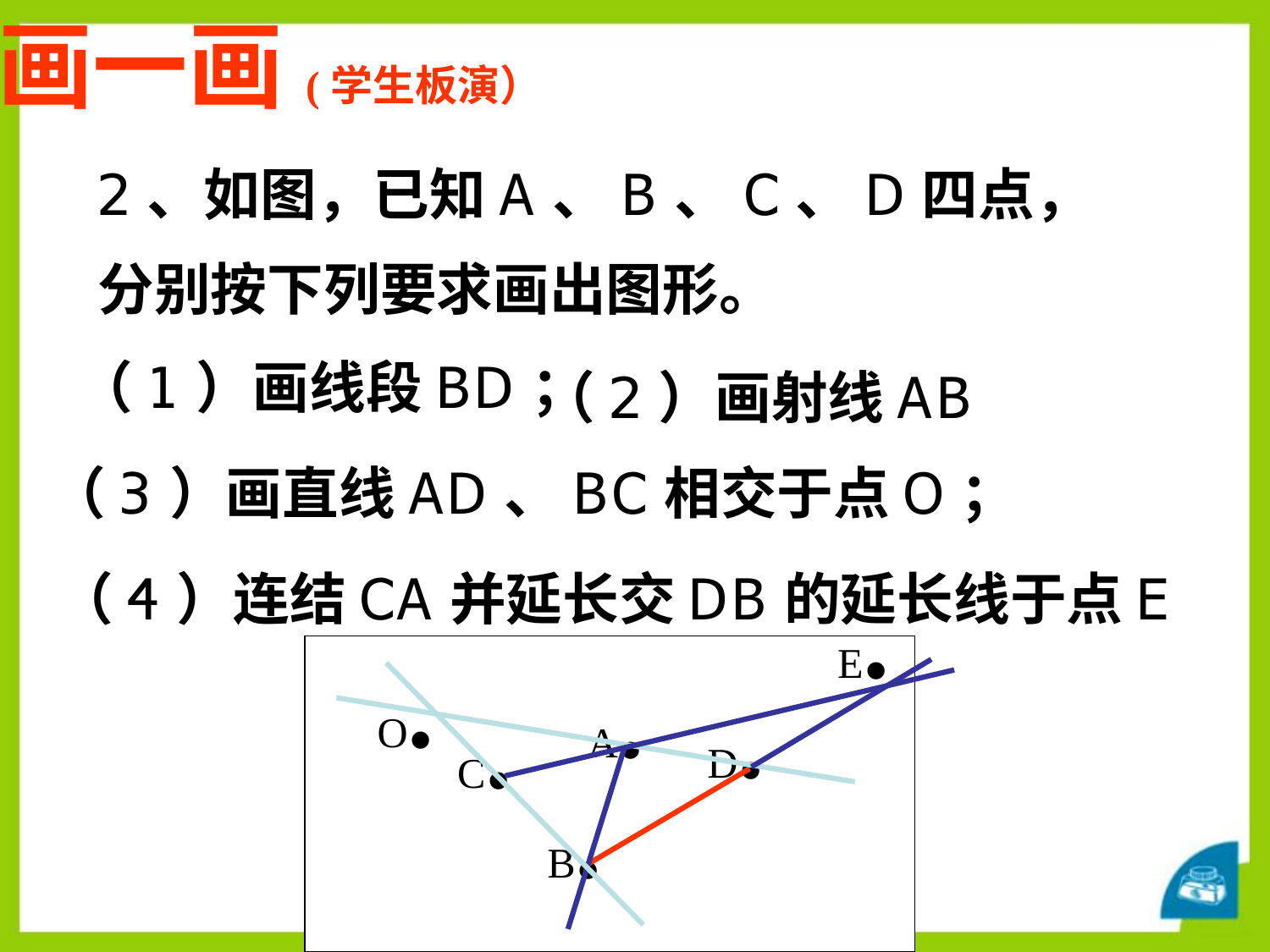

画一画(学生板演）
2、如图，已知A、B、C、D四点，
分别按下列要求画出图形。
（1）画线段BD；
（2）画射线AB
（3）画直线AD、BC相交于点O；
（4）连结CA并延长交DB的延长线于点E
E.

A.
D.
C.
B.
O.